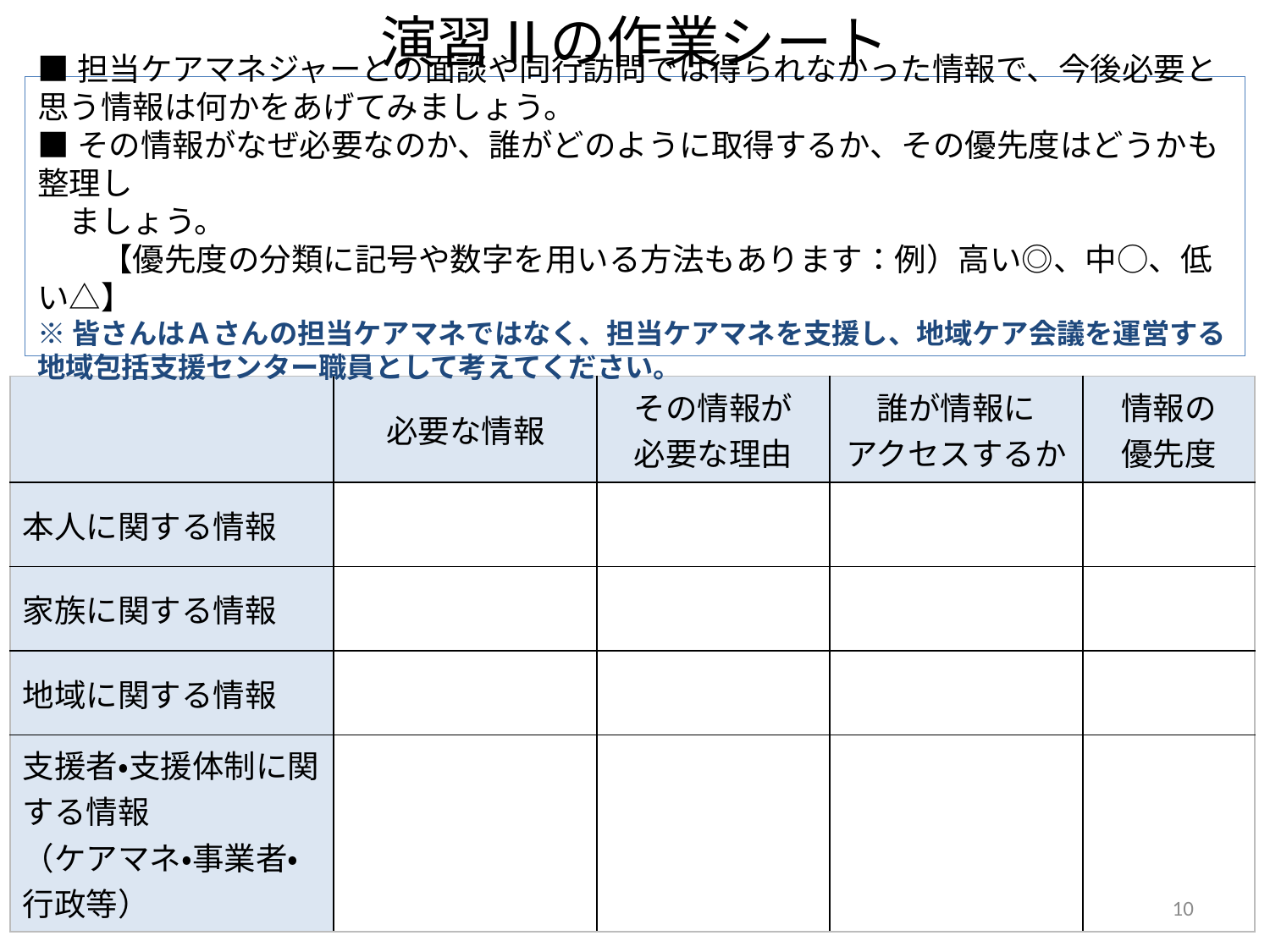

# 演習Ⅱの作業シート
■担当ケアマネジャーとの面談や同行訪問では得られなかった情報で、今後必要と思う情報は何かをあげてみましょう。
■その情報がなぜ必要なのか、誰がどのように取得するか、その優先度はどうかも整理し
　ましょう。
　　【優先度の分類に記号や数字を用いる方法もあります：例）高い◎、中○、低い△】
※皆さんはＡさんの担当ケアマネではなく、担当ケアマネを支援し、地域ケア会議を運営する地域包括支援センター職員として考えてください。
|  | 必要な情報 | その情報が 必要な理由 | 誰が情報に アクセスするか | 情報の 優先度 |
| --- | --- | --- | --- | --- |
| 本人に関する情報 |  |  |  |  |
| 家族に関する情報 |  |  |  |  |
| 地域に関する情報 |  |  |  |  |
| 支援者・支援体制に関する情報 （ケアマネ・事業者・行政等） |  |  |  |  |
10